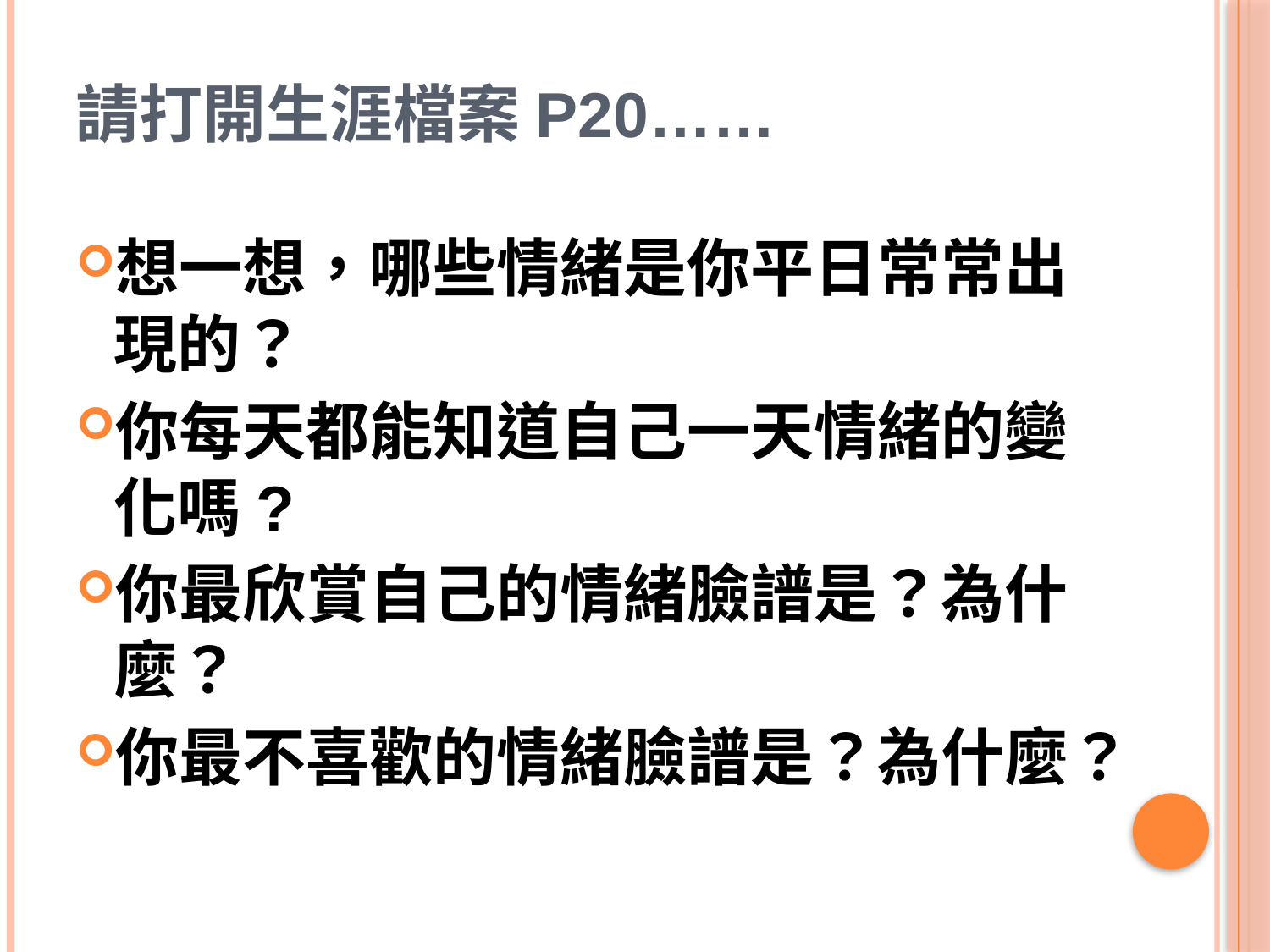

# 請打開生涯檔案P20……
想一想，哪些情緒是你平日常常出現的？
你每天都能知道自己一天情緒的變化嗎?
你最欣賞自己的情緒臉譜是？為什麼？
你最不喜歡的情緒臉譜是？為什麼？